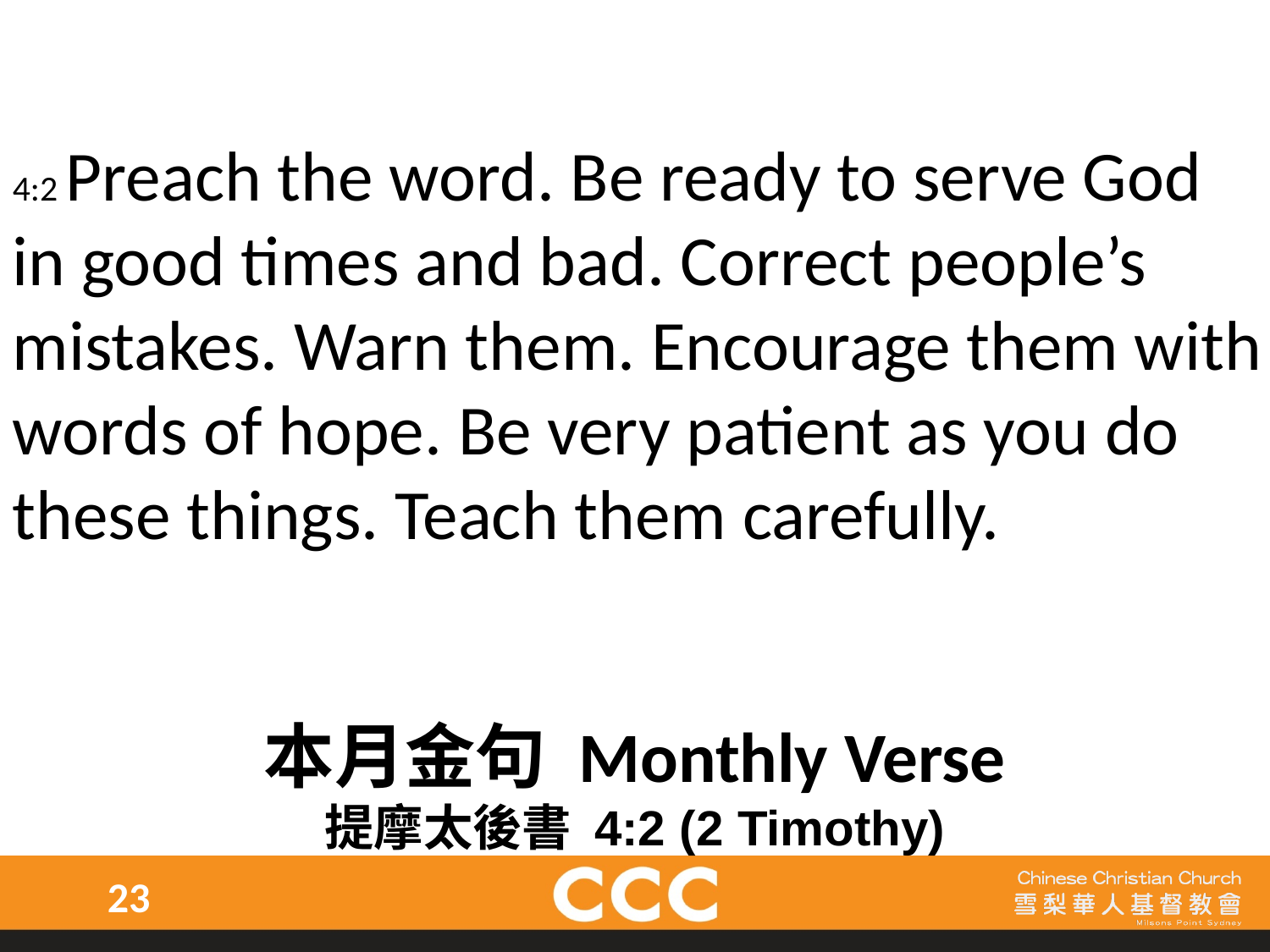

4:2 Preach the word. Be ready to serve God
in good times and bad. Correct people’s mistakes. Warn them. Encourage them with words of hope. Be very patient as you do these things. Teach them carefully.

本月金句 Monthly Verse
提摩太後書 4:2 (2 Timothy)
23